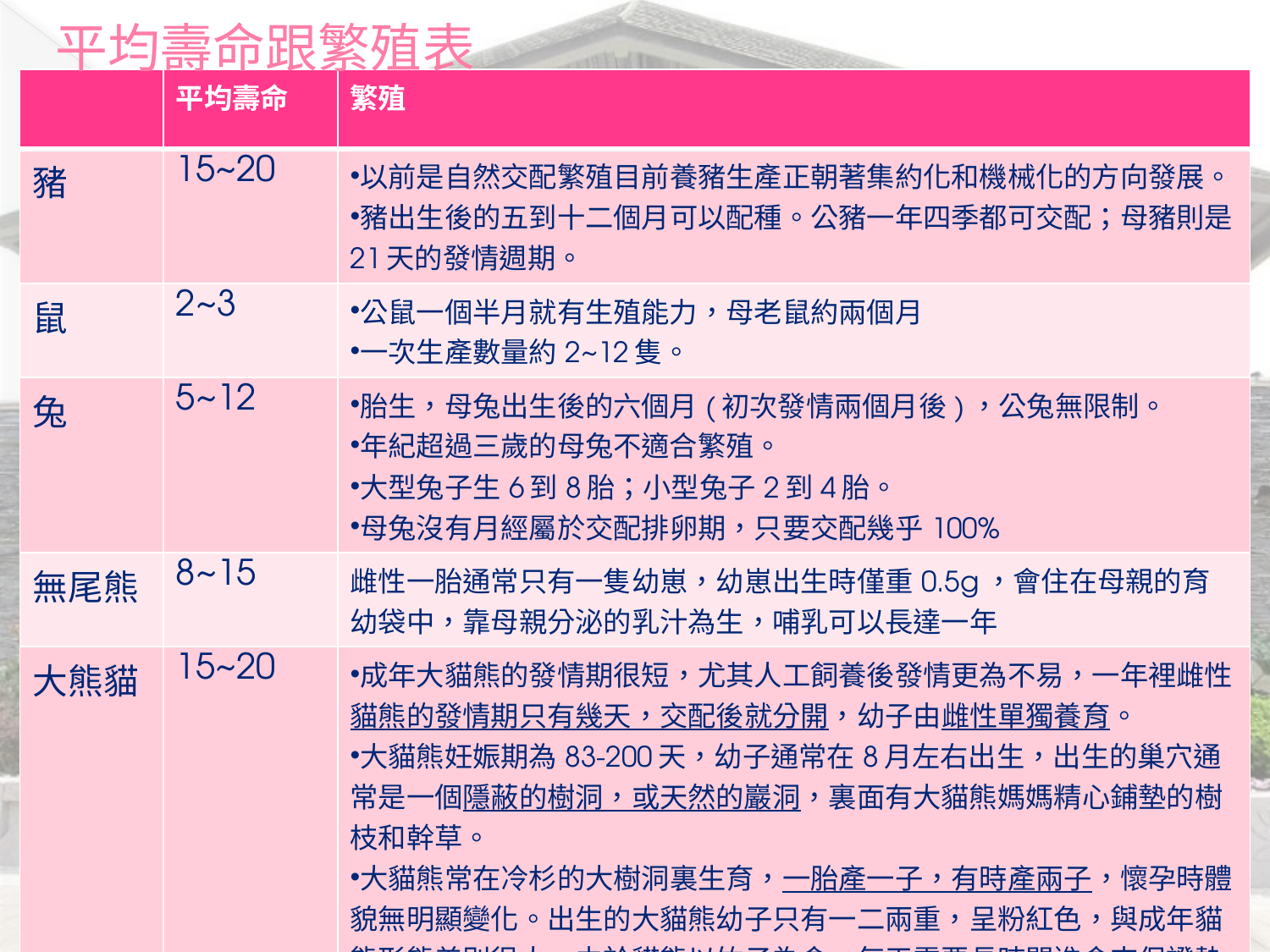

# 平均壽命跟繁殖表
|  | 平均壽命 | 繁殖 |
| --- | --- | --- |
| 豬 | 15~20 | 以前是自然交配繁殖目前養豬生產正朝著集約化和機械化的方向發展。 豬出生後的五到十二個月可以配種。公豬一年四季都可交配；母豬則是21天的發情週期。 |
| 鼠 | 2~3 | 公鼠一個半月就有生殖能力，母老鼠約兩個月 一次生產數量約2~12隻。 |
| 兔 | 5~12 | 胎生，母兔出生後的六個月(初次發情兩個月後)，公兔無限制。 年紀超過三歲的母兔不適合繁殖。 大型兔子生6到8胎；小型兔子2到4胎。 母兔沒有月經屬於交配排卵期，只要交配幾乎100% |
| 無尾熊 | 8~15 | 雌性一胎通常只有一隻幼崽，幼崽出生時僅重0.5g，會住在母親的育幼袋中，靠母親分泌的乳汁為生，哺乳可以長達一年 |
| 大熊貓 | 15~20 | 成年大貓熊的發情期很短，尤其人工飼養後發情更為不易，一年裡雌性貓熊的發情期只有幾天，交配後就分開，幼子由雌性單獨養育。 大貓熊妊娠期為83-200天，幼子通常在8月左右出生，出生的巢穴通常是一個隱蔽的樹洞，或天然的巖洞，裏面有大貓熊媽媽精心鋪墊的樹枝和幹草。 大貓熊常在冷杉的大樹洞裏生育，一胎產一子，有時產兩子，懷孕時體貌無明顯變化。出生的大貓熊幼子只有一二兩重，呈粉紅色，與成年貓熊形態差別很大。由於貓熊以竹子為食，每天需要長時間進食來保證熱量的供給，在育幼期母貓熊也要離開幼熊2－4個小時外出覓食。 |